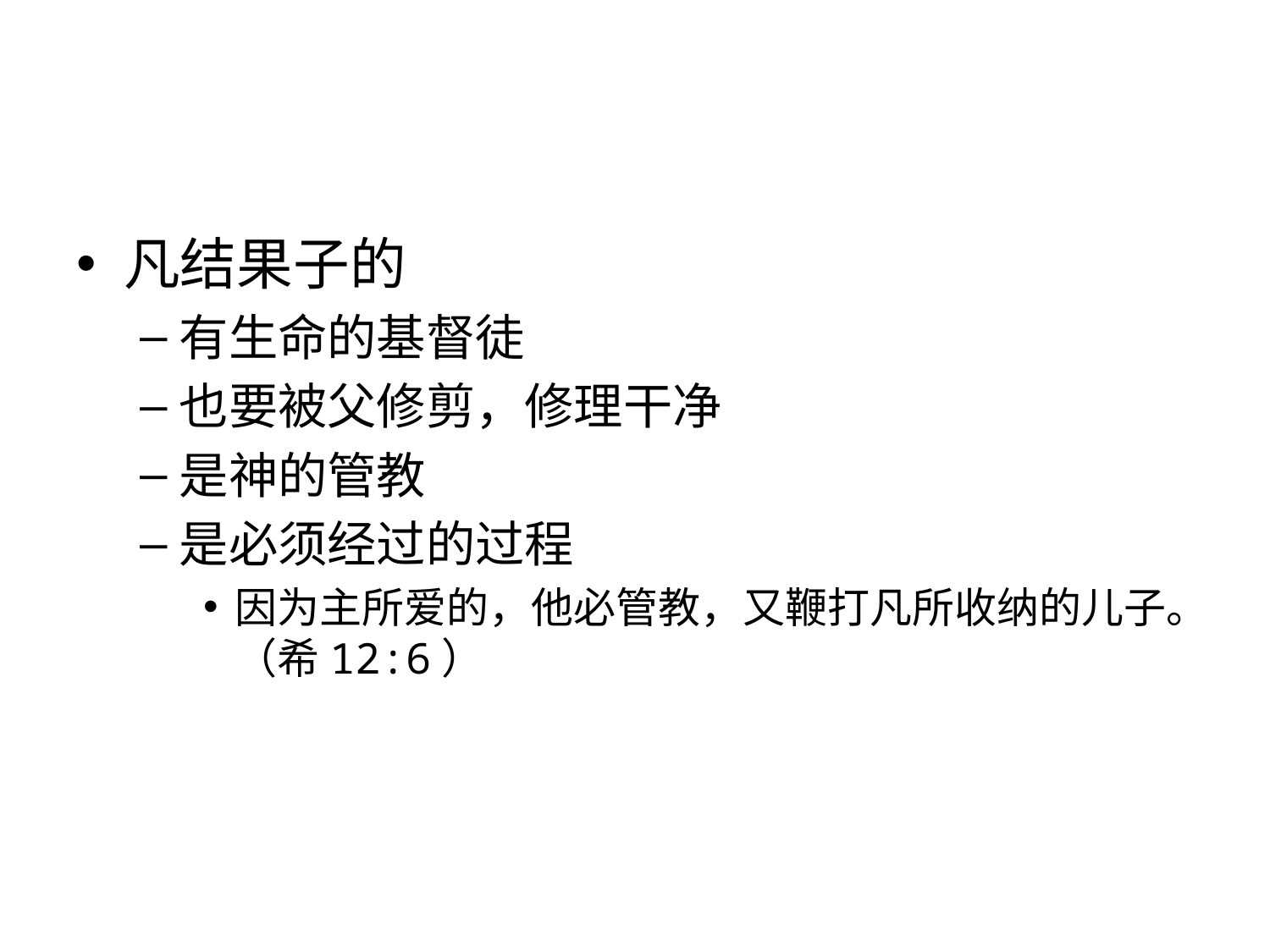

#
凡结果子的
有生命的基督徒
也要被父修剪，修理干净
是神的管教
是必须经过的过程
因为主所爱的，他必管教，又鞭打凡所收纳的儿子。（希12:6）